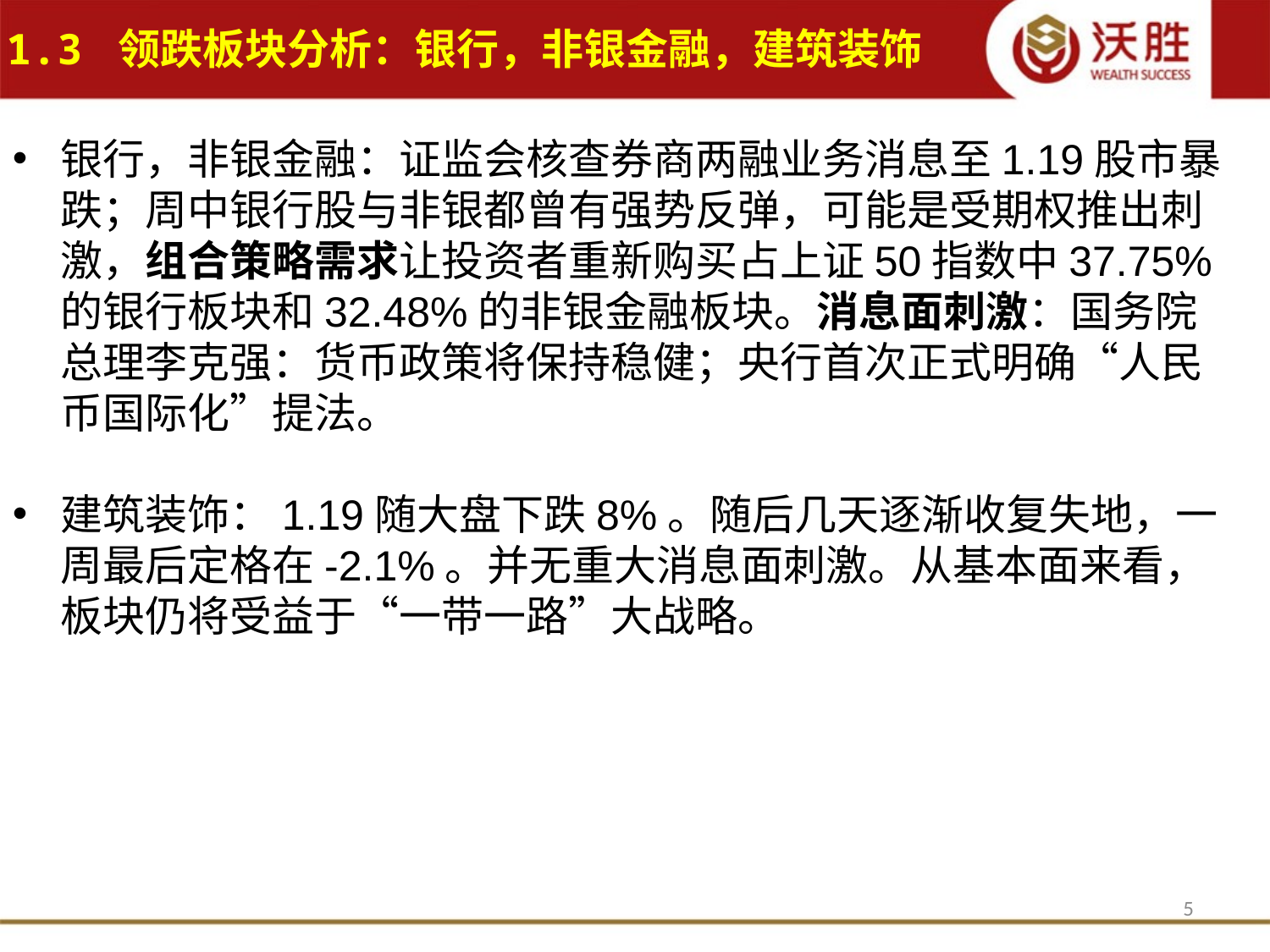

1.3 领跌板块分析：银行，非银金融，建筑装饰
银行，非银金融：证监会核查券商两融业务消息至1.19股市暴跌；周中银行股与非银都曾有强势反弹，可能是受期权推出刺激，组合策略需求让投资者重新购买占上证50指数中37.75%的银行板块和32.48%的非银金融板块。消息面刺激：国务院总理李克强：货币政策将保持稳健；央行首次正式明确“人民币国际化”提法。

建筑装饰：1.19随大盘下跌8%。随后几天逐渐收复失地，一周最后定格在-2.1%。并无重大消息面刺激。从基本面来看，板块仍将受益于“一带一路”大战略。
5